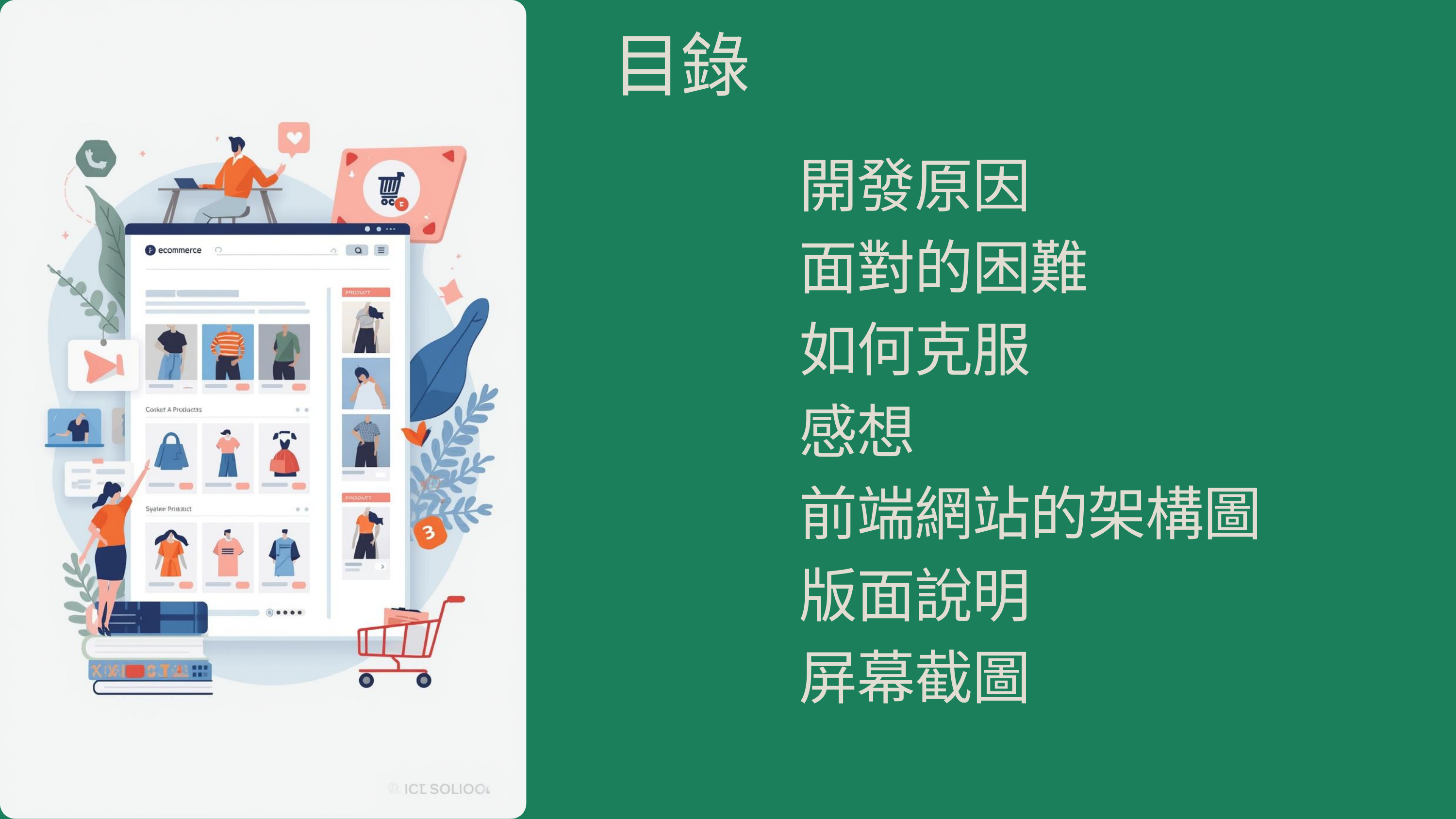

目錄
開發原因
面對的困難
如何克服
感想
前端網站的架構圖
版面說明
屏幕截圖